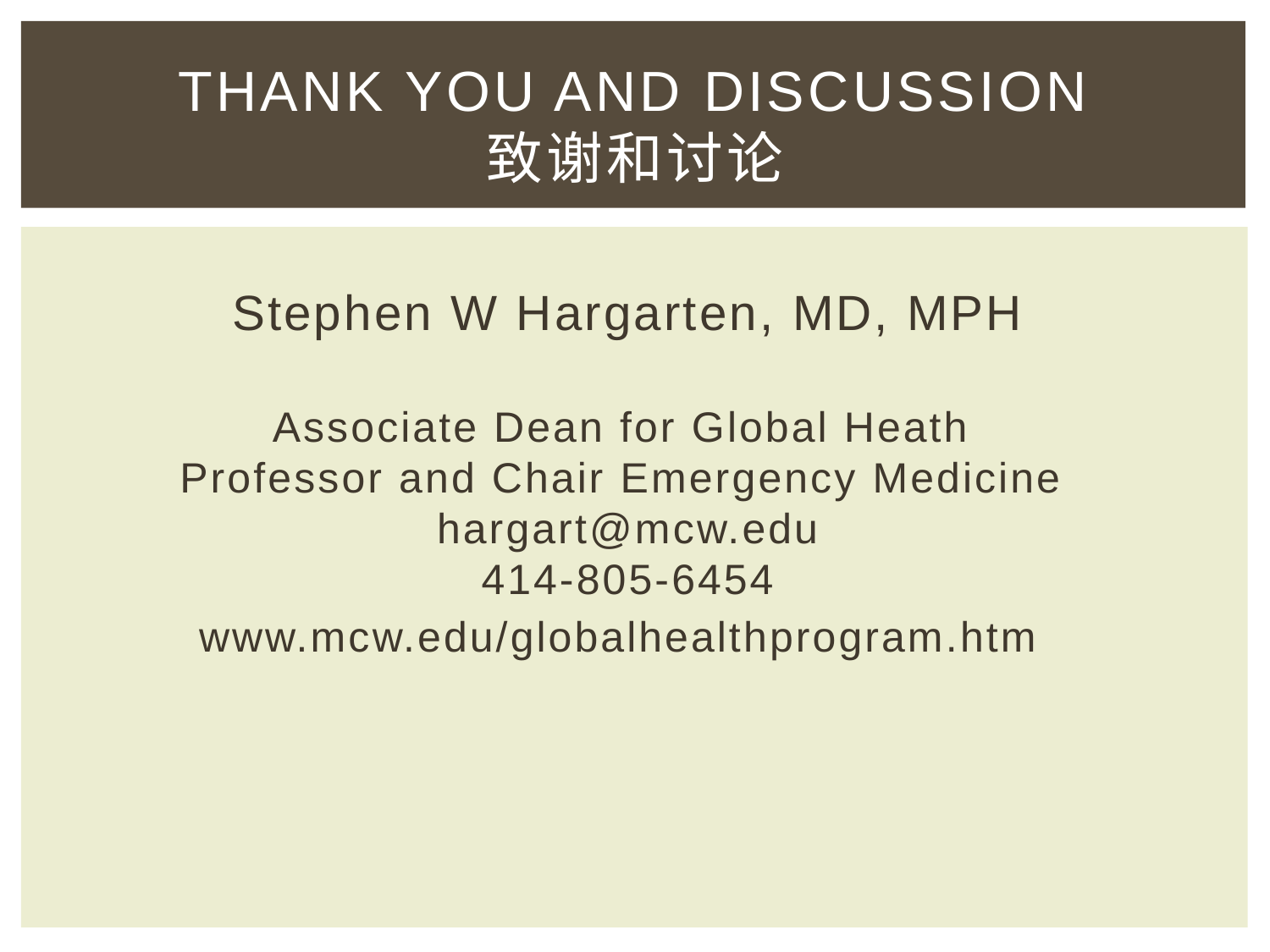

# Thank you and Discussion 致谢和讨论
Stephen W Hargarten, MD, MPH

Associate Dean for Global Heath
Professor and Chair Emergency Medicine
hargart@mcw.edu
414-805-6454
www.mcw.edu/globalhealthprogram.htm